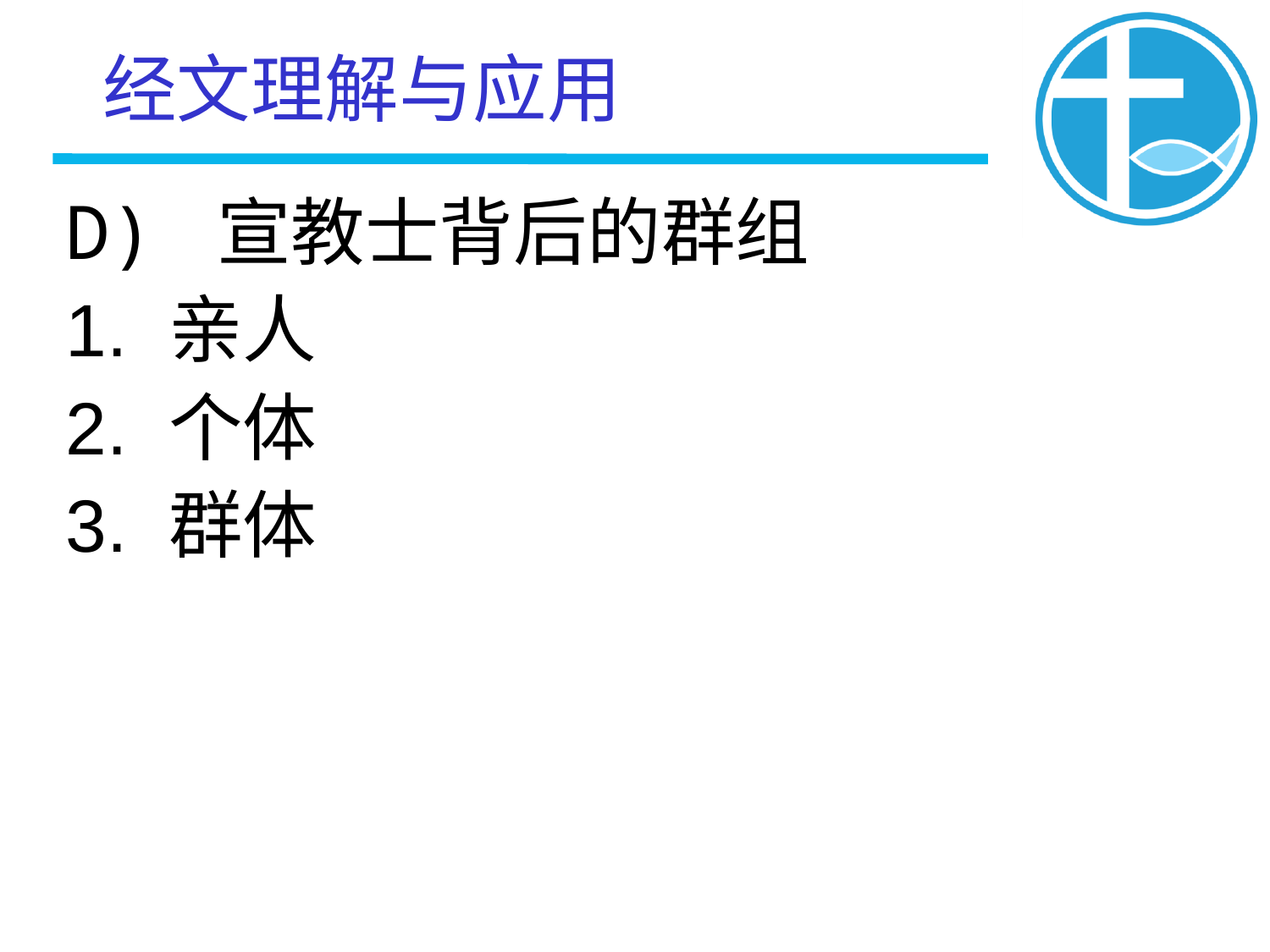

# 经文理解与应用
D) 宣教士背后的群组
亲人
个体
群体